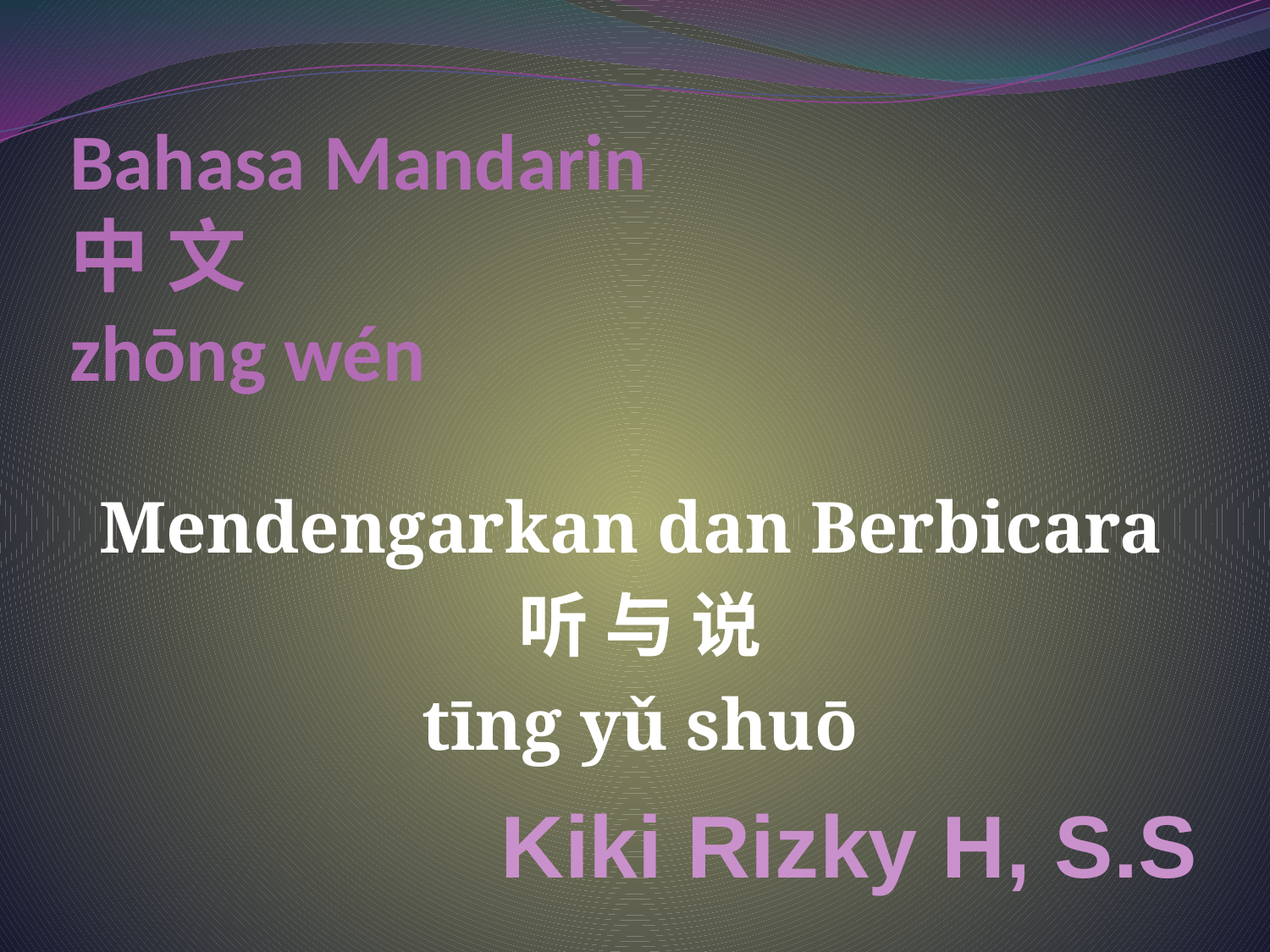

# Bahasa Mandarin 中 文 zhōng wén
Mendengarkan dan Berbicara
听 与 说
tīng yǔ shuō
Kiki Rizky H, S.S